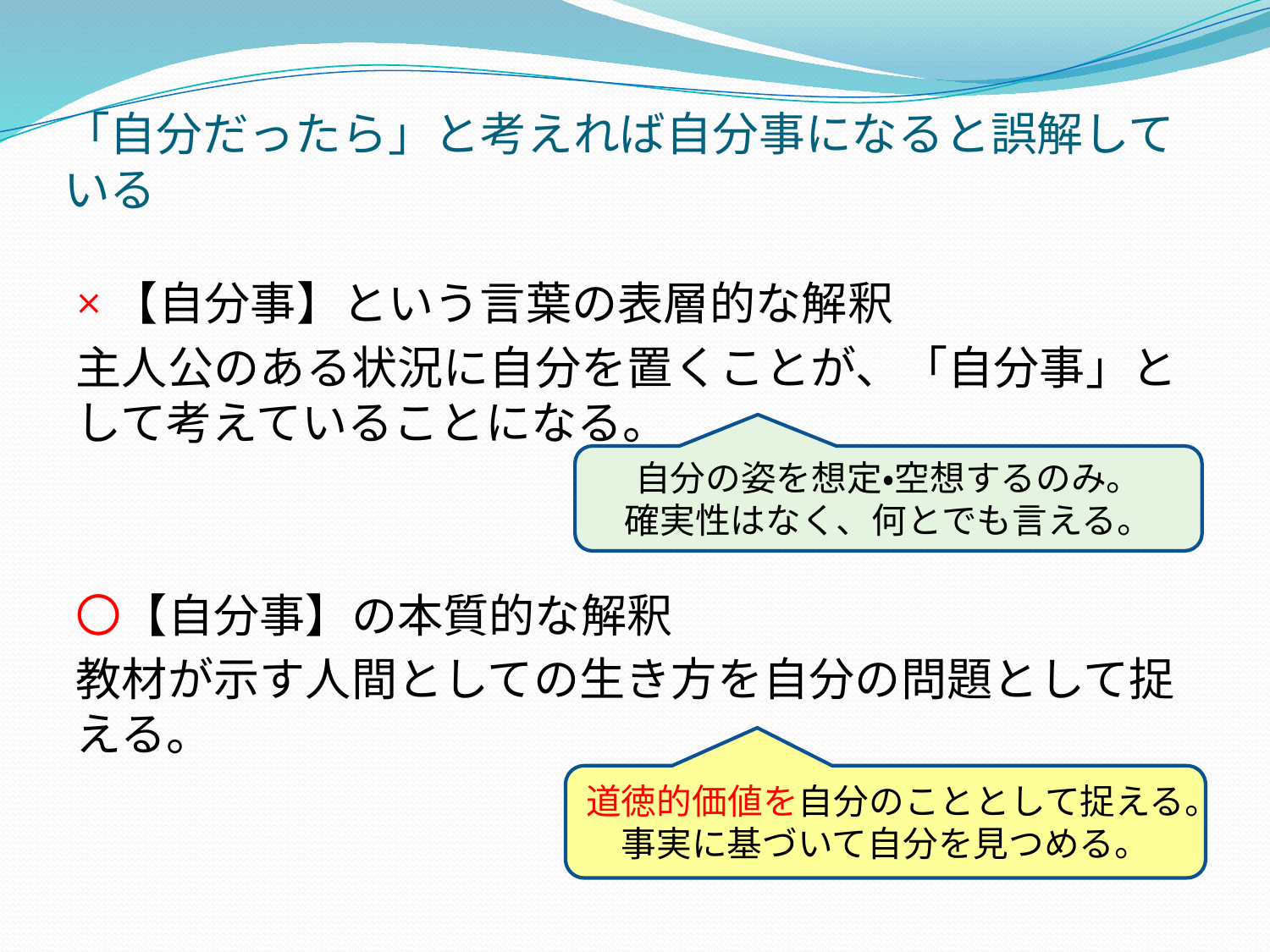

# 「自分だったら」と考えれば自分事になると誤解している
×【自分事】という言葉の表層的な解釈
主人公のある状況に自分を置くことが、「自分事」として考えていることになる。

〇【自分事】の本質的な解釈
教材が示す人間としての生き方を自分の問題として捉える。
自分の姿を想定・空想するのみ。
確実性はなく、何とでも言える。
道徳的価値を自分のこととして捉える。
事実に基づいて自分を見つめる。